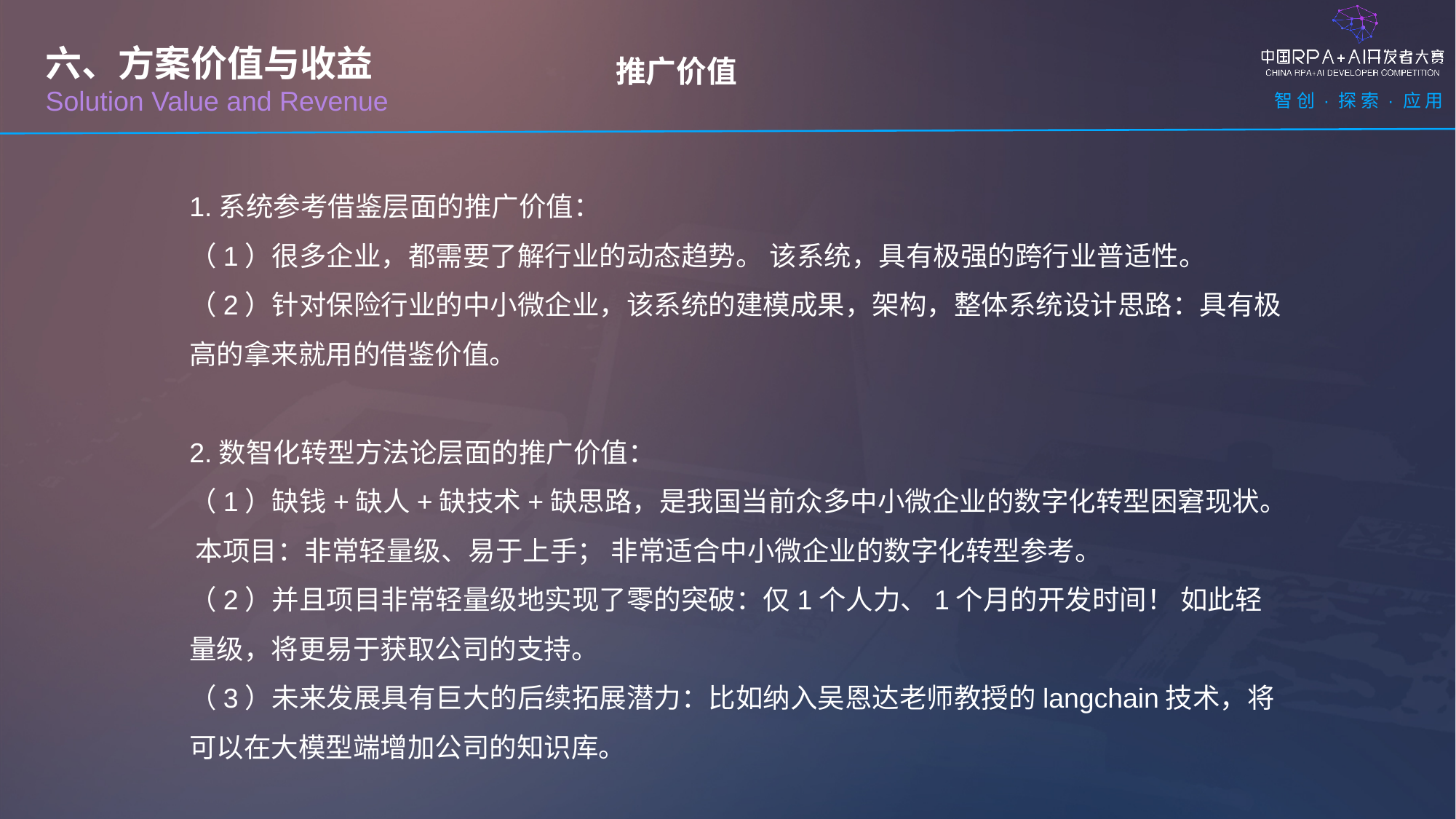

六、方案价值与收益
Solution Value and Revenue
推广价值
1.系统参考借鉴层面的推广价值：
（1）很多企业，都需要了解行业的动态趋势。 该系统，具有极强的跨行业普适性。
（2）针对保险行业的中小微企业，该系统的建模成果，架构，整体系统设计思路：具有极高的拿来就用的借鉴价值。

2.数智化转型方法论层面的推广价值：
（1）缺钱+缺人+缺技术+缺思路，是我国当前众多中小微企业的数字化转型困窘现状。 本项目：非常轻量级、易于上手； 非常适合中小微企业的数字化转型参考。
（2）并且项目非常轻量级地实现了零的突破：仅1个人力、1个月的开发时间！ 如此轻量级，将更易于获取公司的支持。
（3）未来发展具有巨大的后续拓展潜力：比如纳入吴恩达老师教授的langchain技术，将可以在大模型端增加公司的知识库。